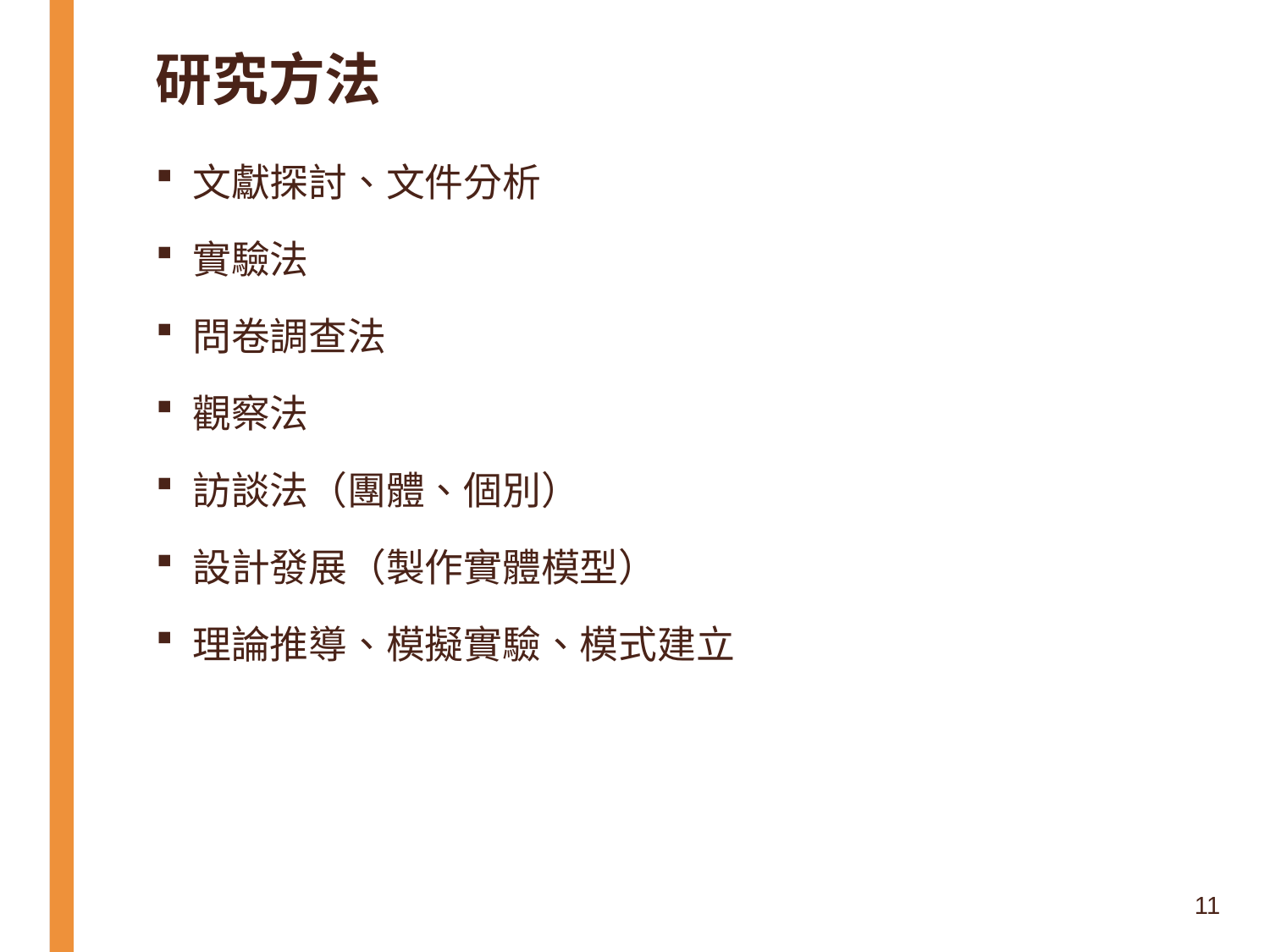

# 研究方法
文獻探討、文件分析
實驗法
問卷調查法
觀察法
訪談法（團體、個別）
設計發展（製作實體模型）
理論推導、模擬實驗、模式建立
11